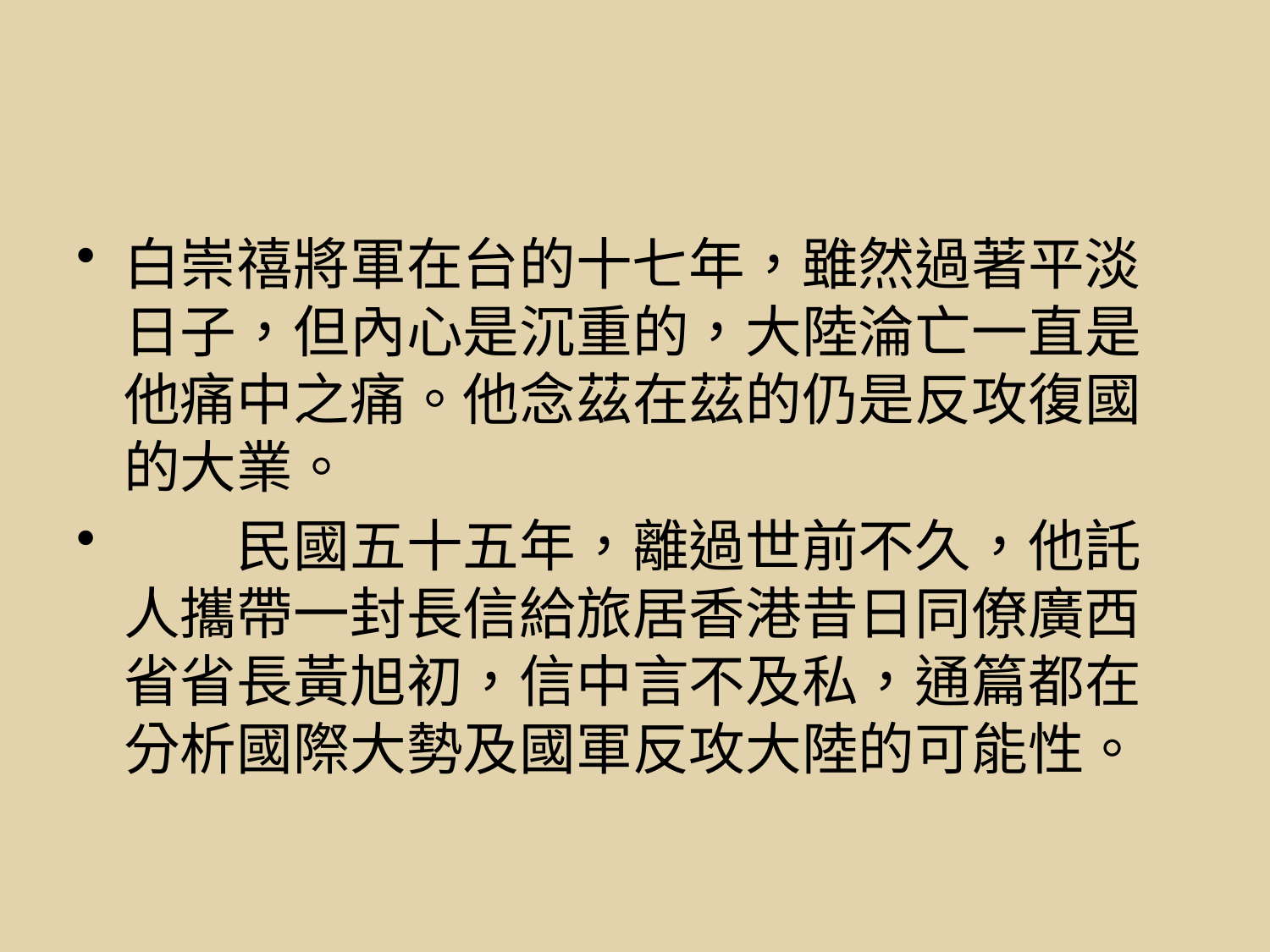

#
白崇禧將軍在台的十七年，雖然過著平淡日子，但內心是沉重的，大陸淪亡一直是他痛中之痛。他念茲在茲的仍是反攻復國的大業。
　　民國五十五年，離過世前不久，他託人攜帶一封長信給旅居香港昔日同僚廣西省省長黃旭初，信中言不及私，通篇都在分析國際大勢及國軍反攻大陸的可能性。